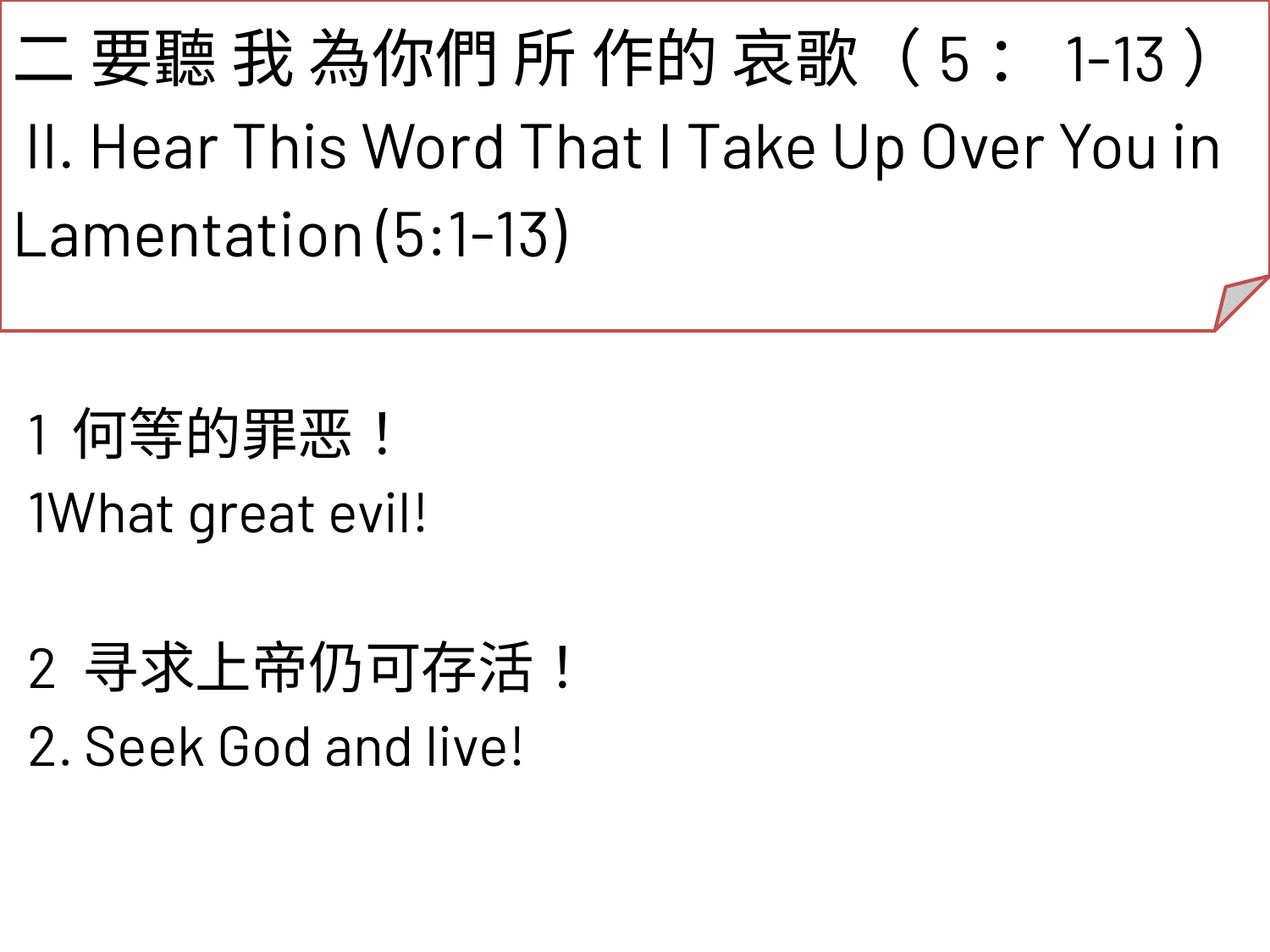

二 要聽 我 為你們 所 作的 哀歌（5：1-13）
 II. Hear This Word That I Take Up Over You in Lamentation (5:1-13)
1 何等的罪恶！
1What great evil!

2 寻求上帝仍可存活！
2. Seek God and live!